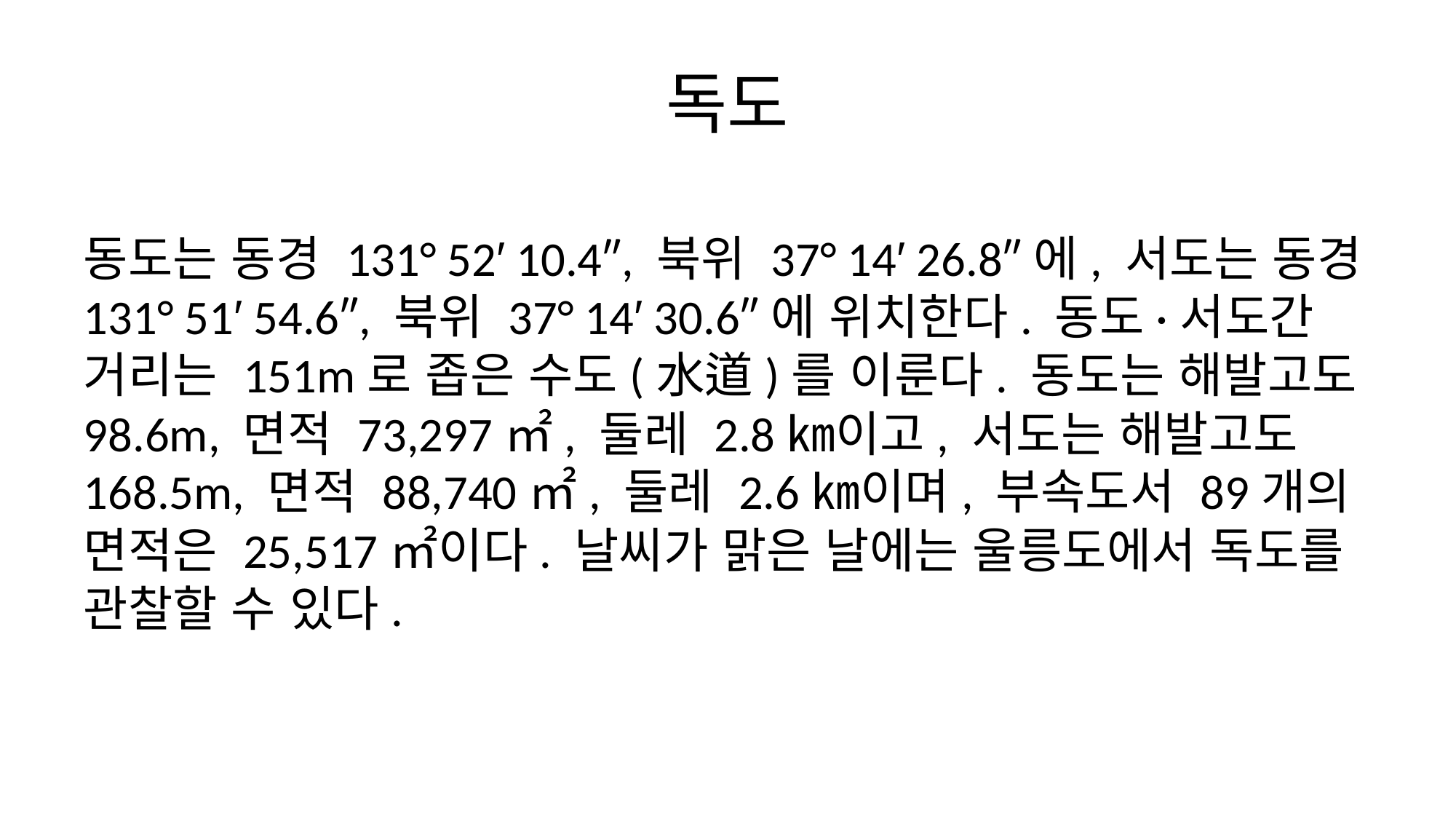

# 독도
동도는 동경 131° 52′ 10.4″, 북위 37° 14′ 26.8″에, 서도는 동경 131° 51′ 54.6″, 북위 37° 14′ 30.6″에 위치한다. 동도·서도간 거리는 151m로 좁은 수도(水道)를 이룬다. 동도는 해발고도 98.6m, 면적 73,297㎡, 둘레 2.8㎞이고, 서도는 해발고도 168.5m, 면적 88,740㎡, 둘레 2.6㎞이며, 부속도서 89개의 면적은 25,517㎡이다. 날씨가 맑은 날에는 울릉도에서 독도를 관찰할 수 있다.